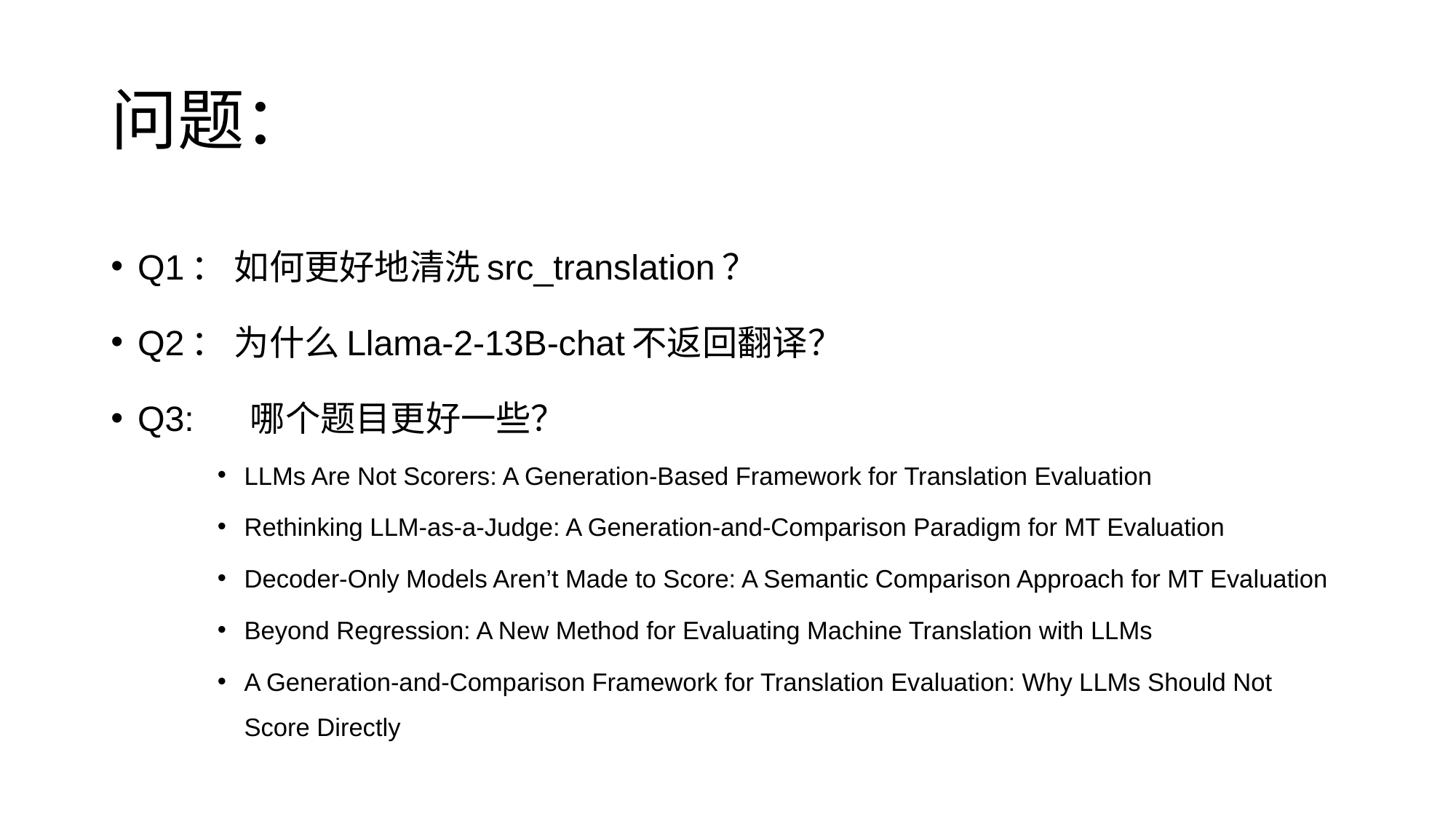

# 问题：
Q1： 如何更好地清洗src_translation？
Q2： 为什么Llama-2-13B-chat不返回翻译？
Q3:     哪个题目更好一些？
LLMs Are Not Scorers: A Generation-Based Framework for Translation Evaluation
Rethinking LLM-as-a-Judge: A Generation-and-Comparison Paradigm for MT Evaluation
Decoder-Only Models Aren’t Made to Score: A Semantic Comparison Approach for MT Evaluation
Beyond Regression: A New Method for Evaluating Machine Translation with LLMs
A Generation-and-Comparison Framework for Translation Evaluation: Why LLMs Should Not Score Directly